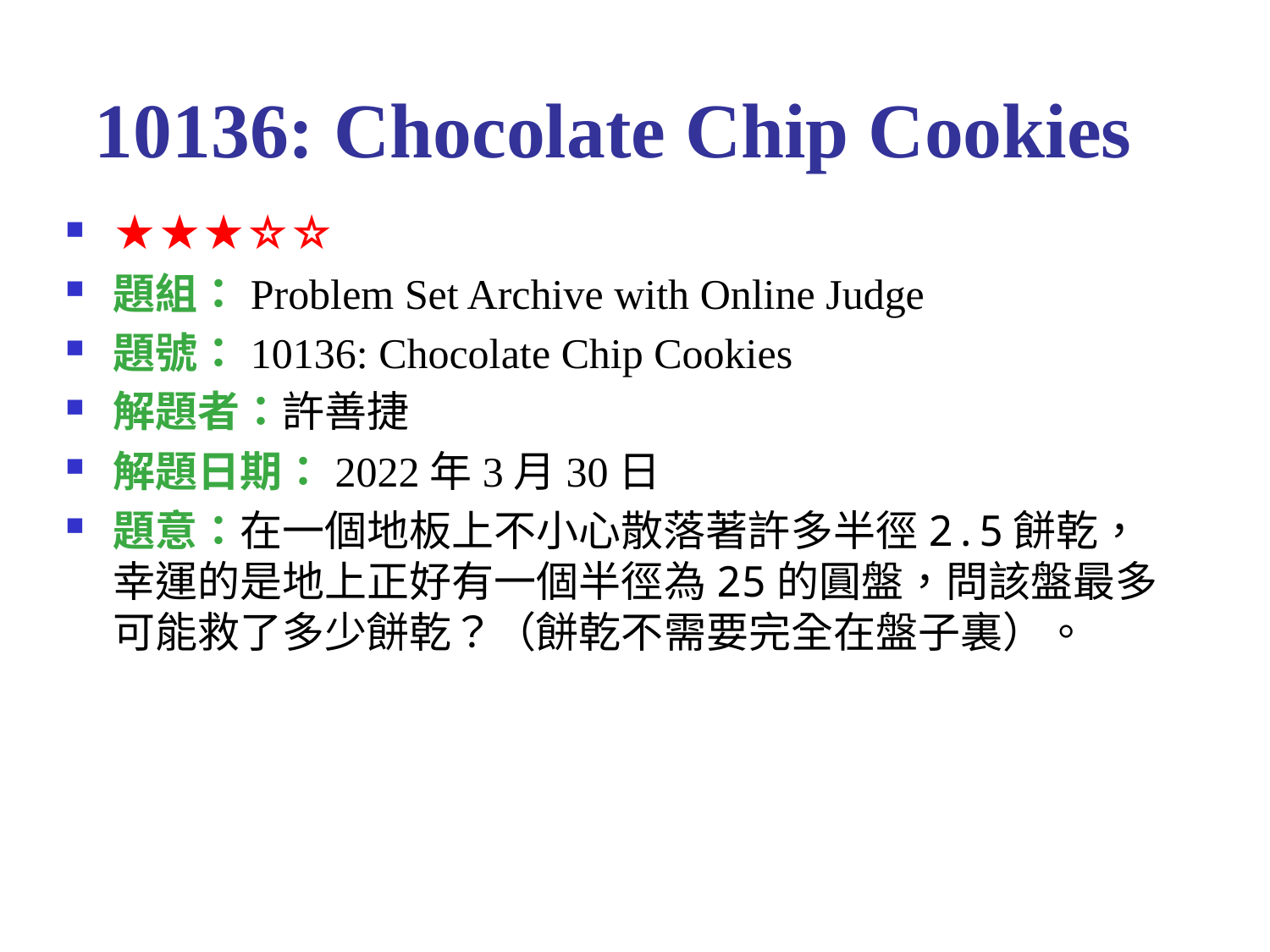

# 10136: Chocolate Chip Cookies
★★★☆☆
題組：Problem Set Archive with Online Judge
題號：10136: Chocolate Chip Cookies
解題者：許善捷
解題日期：2022年3月30日
題意：在一個地板上不小心散落著許多半徑2.5餅乾，幸運的是地上正好有一個半徑為25的圓盤，問該盤最多可能救了多少餅乾？（餅乾不需要完全在盤子裏）。
1